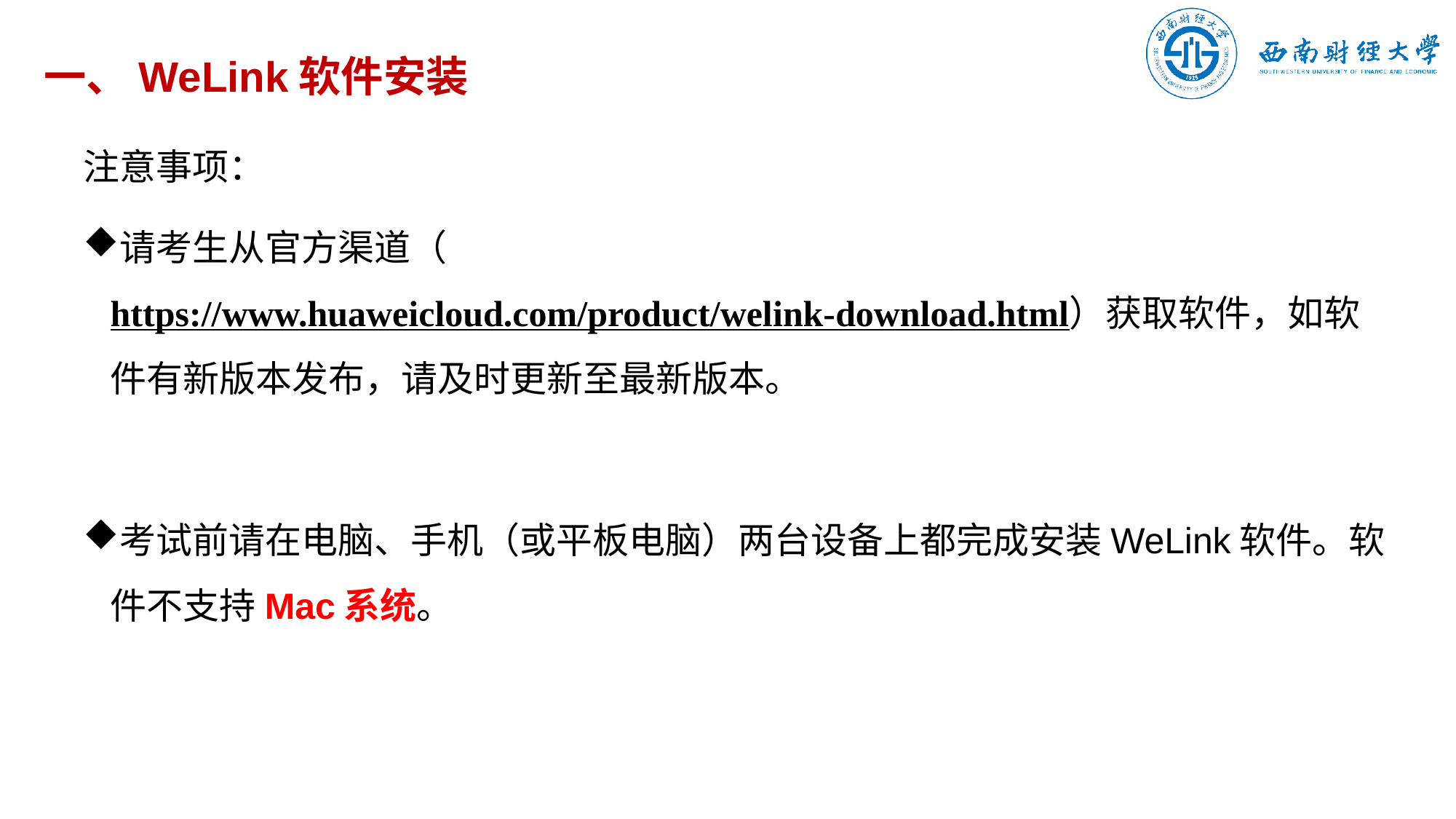

一、WeLink软件安装
注意事项：
请考生从官方渠道（https://www.huaweicloud.com/product/welink-download.html）获取软件，如软件有新版本发布，请及时更新至最新版本。

考试前请在电脑、手机（或平板电脑）两台设备上都完成安装WeLink软件。软件不支持Mac系统。